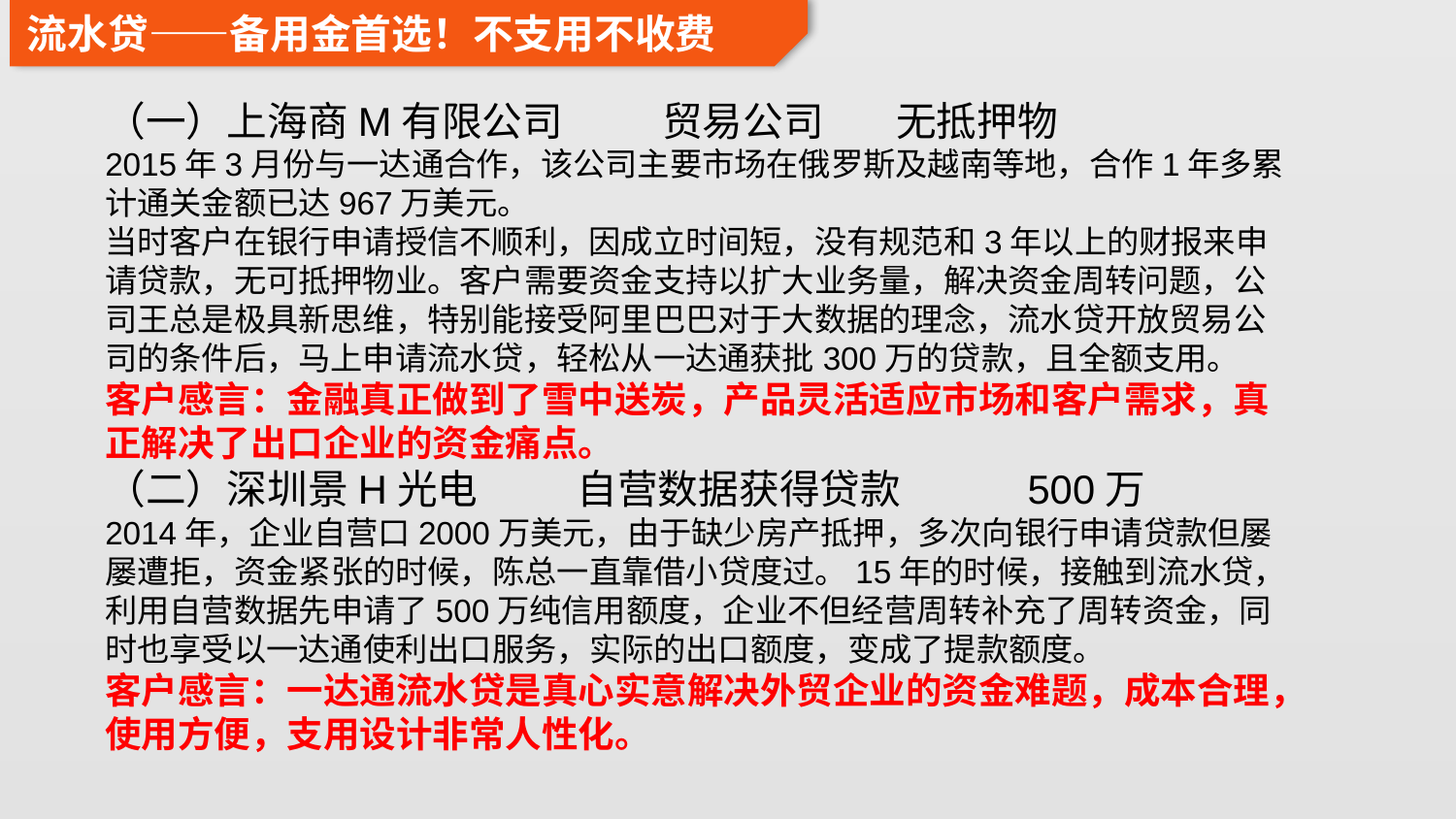

流水贷——备用金首选！不支用不收费

（一）上海商M有限公司           贸易公司        无抵押物
2015年3月份与一达通合作，该公司主要市场在俄罗斯及越南等地，合作1年多累计通关金额已达967万美元。
当时客户在银行申请授信不顺利，因成立时间短，没有规范和3年以上的财报来申请贷款，无可抵押物业。客户需要资金支持以扩大业务量，解决资金周转问题，公司王总是极具新思维，特别能接受阿里巴巴对于大数据的理念，流水贷开放贸易公司的条件后，马上申请流水贷，轻松从一达通获批300万的贷款，且全额支用。
客户感言：金融真正做到了雪中送炭，产品灵活适应市场和客户需求，真正解决了出口企业的资金痛点。
（二）深圳景H光电           自营数据获得贷款             500万
2014年，企业自营口2000万美元，由于缺少房产抵押，多次向银行申请贷款但屡屡遭拒，资金紧张的时候，陈总一直靠借小贷度过。15年的时候，接触到流水贷，利用自营数据先申请了500万纯信用额度，企业不但经营周转补充了周转资金，同时也享受以一达通使利出口服务，实际的出口额度，变成了提款额度。
客户感言：一达通流水贷是真心实意解决外贸企业的资金难题，成本合理，使用方便，支用设计非常人性化。